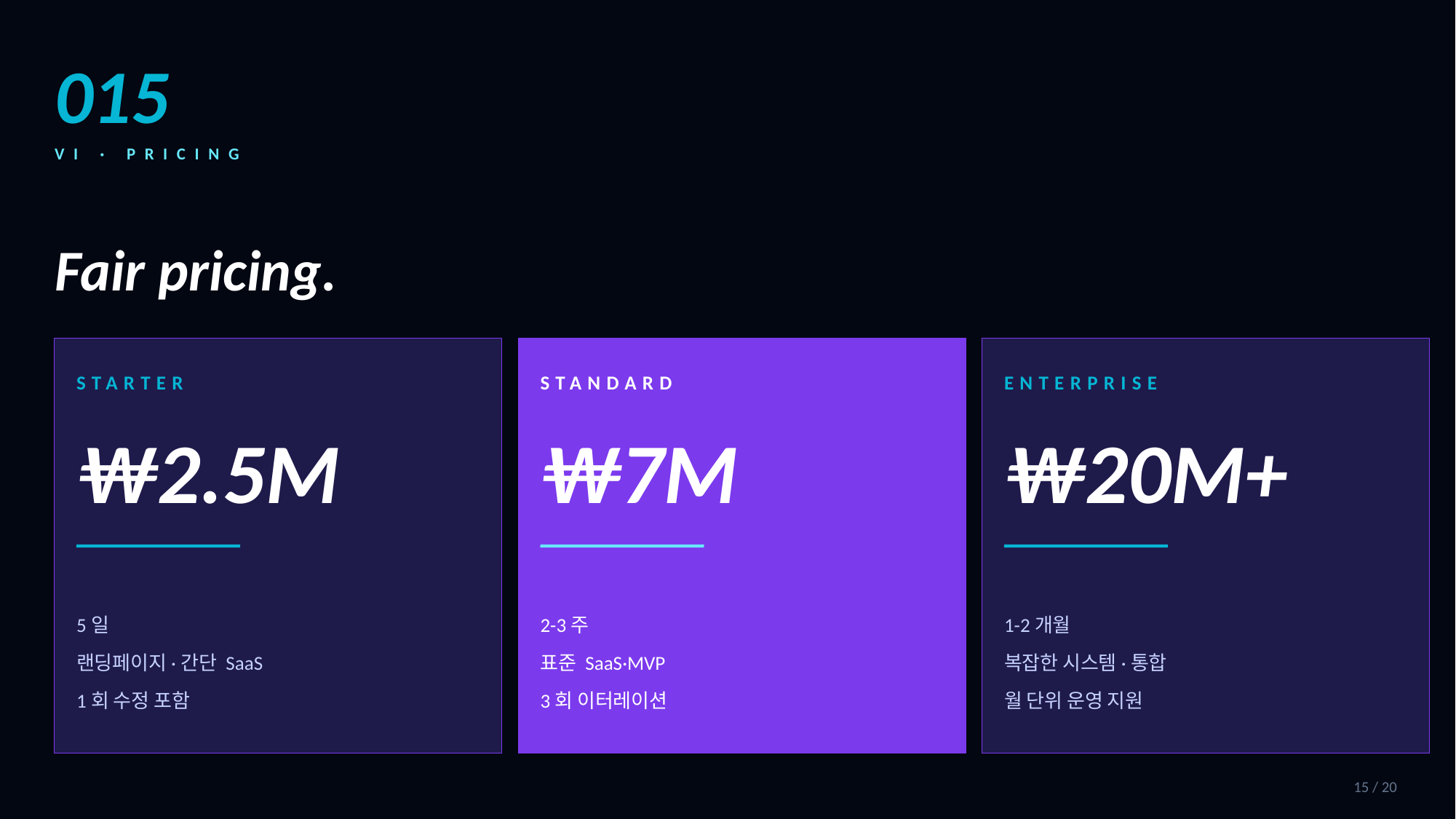

015
VI · PRICING
Fair pricing.

STARTER
STANDARD
ENTERPRISE
₩2.5M
₩7M
₩20M+

5일
랜딩페이지·간단 SaaS
1회 수정 포함
2-3주
표준 SaaS·MVP
3회 이터레이션
1-2개월
복잡한 시스템·통합
월 단위 운영 지원
15 / 20